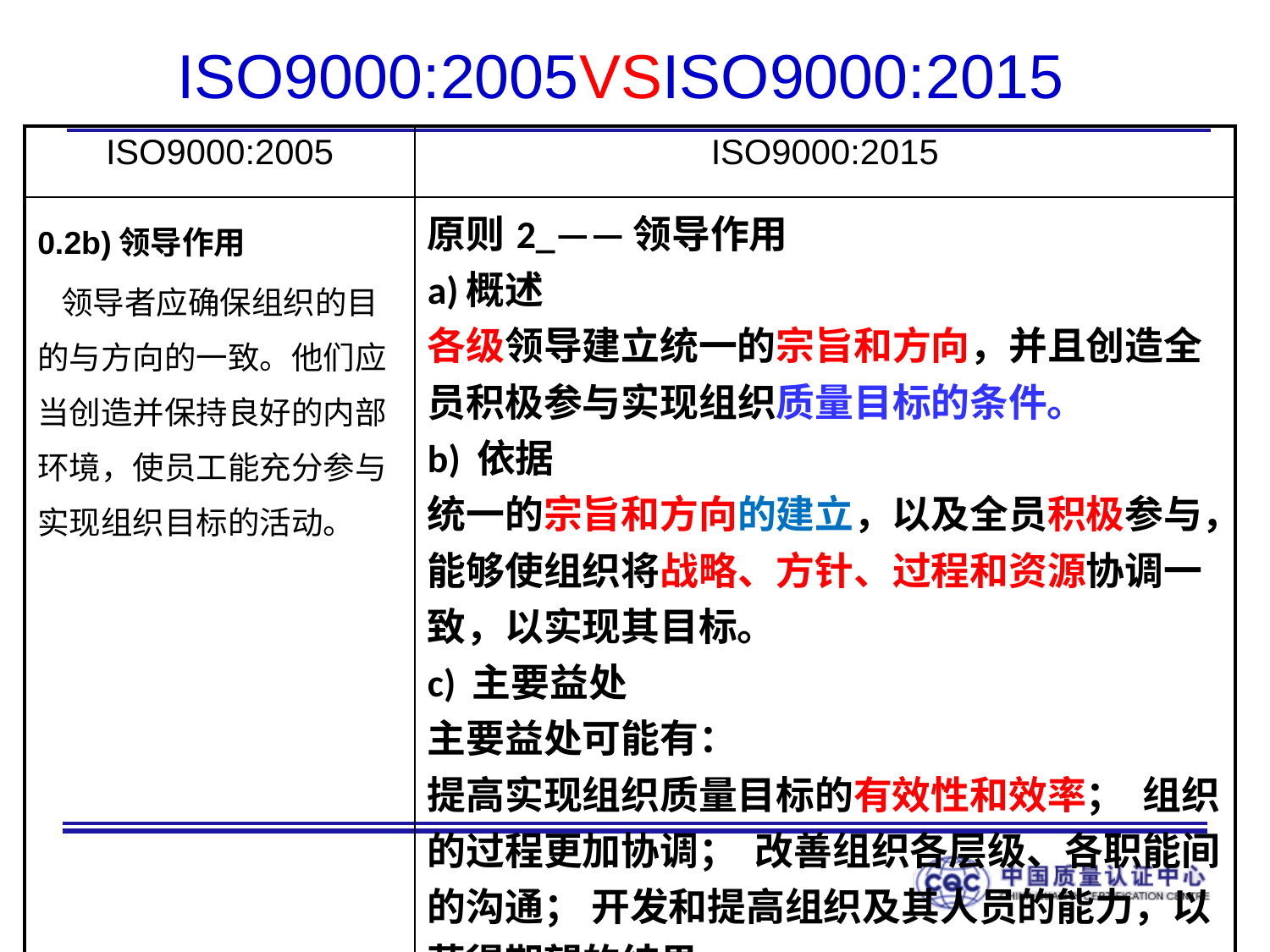

# ISO9000:2005VSISO9000:2015
| ISO9000:2005 | ISO9000:2015 |
| --- | --- |
| 0.2b)领导作用 领导者应确保组织的目的与方向的一致。他们应当创造并保持良好的内部环境，使员工能充分参与实现组织目标的活动。 | 原则2\_——领导作用 a)概述 各级领导建立统一的宗旨和方向，并且创造全员积极参与实现组织质量目标的条件。 b) 依据 统一的宗旨和方向的建立，以及全员积极参与，能够使组织将战略、方针、过程和资源协调一致，以实现其目标。 c) 主要益处 主要益处可能有： 提高实现组织质量目标的有效性和效率； 组织的过程更加协调； 改善组织各层级、各职能间的沟通； 开发和提高组织及其人员的能力，以获得期望的结果。 |